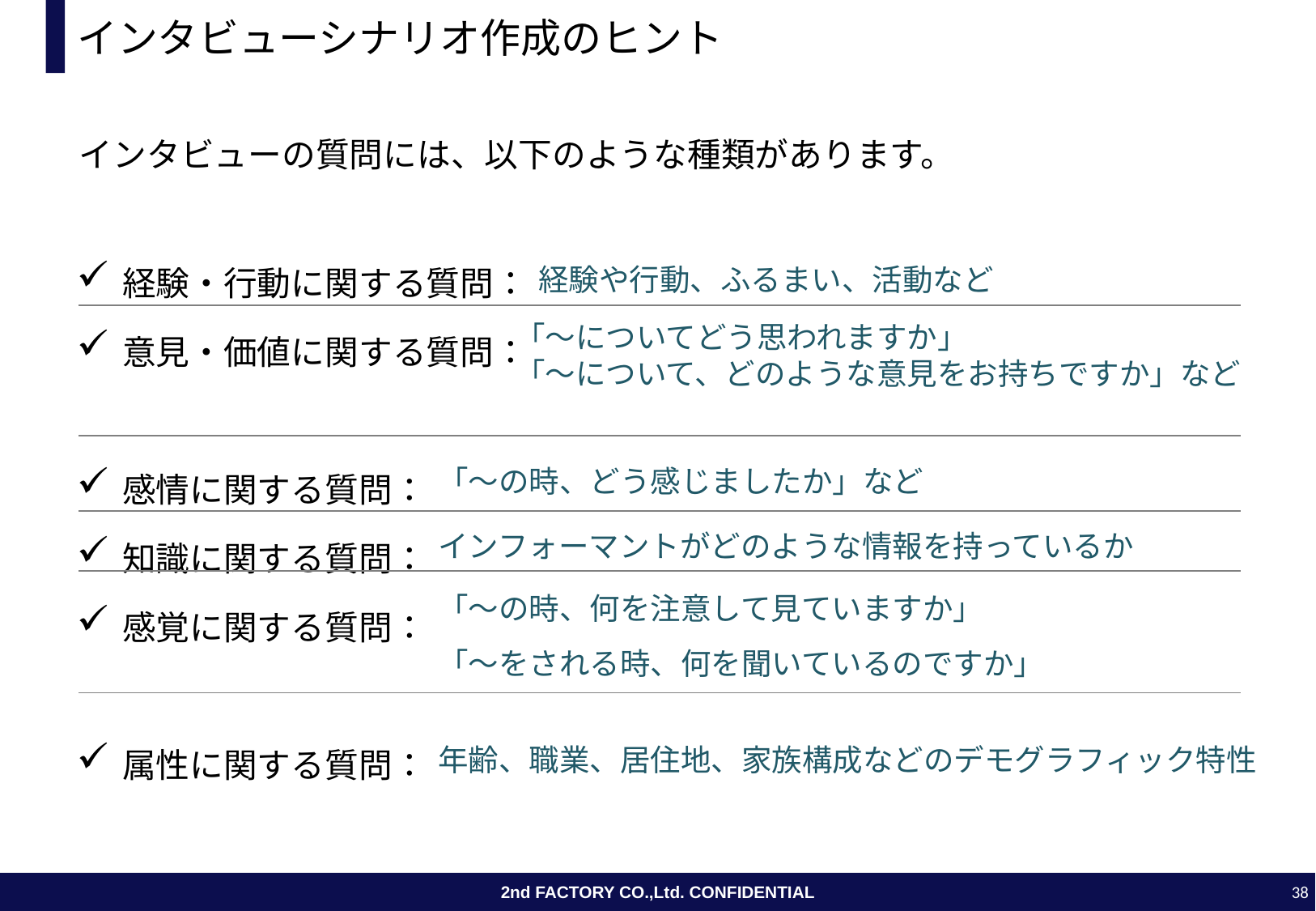

# インタビューシナリオ作成のヒント
インタビューの質問には、以下のような種類があります。
経験・行動に関する質問：
意見・価値に関する質問：

感情に関する質問：
知識に関する質問：
感覚に関する質問：

属性に関する質問：
経験や行動、ふるまい、活動など
「～についてどう思われますか」
「～について、どのような意見をお持ちですか」など
「～の時、どう感じましたか」など
インフォーマントがどのような情報を持っているか
「～の時、何を注意して見ていますか」
「～をされる時、何を聞いているのですか」
年齢、職業、居住地、家族構成などのデモグラフィック特性